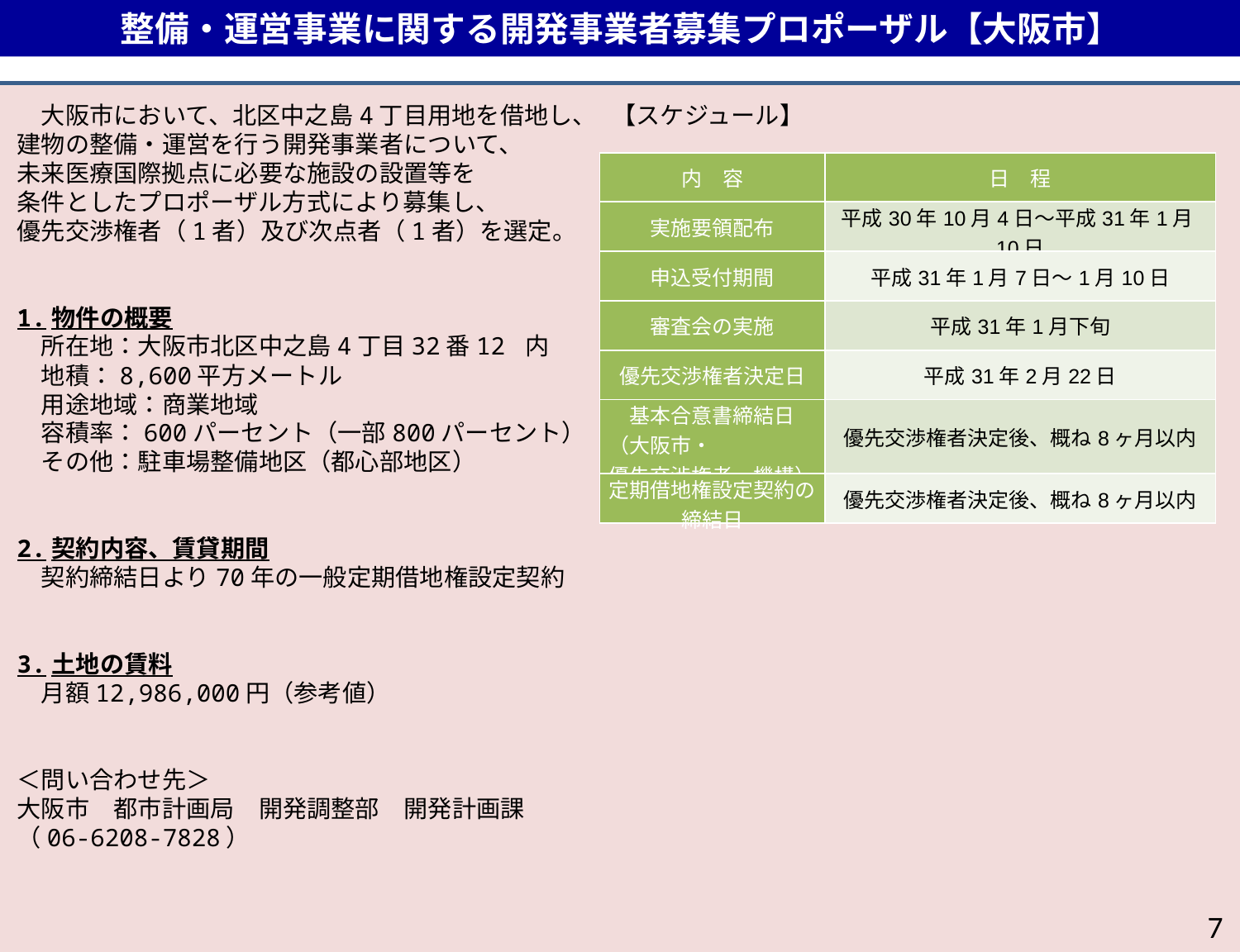

整備・運営事業に関する開発事業者募集プロポーザル【大阪市】

　大阪市において、北区中之島4丁目用地を借地し、
建物の整備・運営を行う開発事業者について、
未来医療国際拠点に必要な施設の設置等を
条件としたプロポーザル方式により募集し、
優先交渉権者（1者）及び次点者（1者）を選定。

1.物件の概要
　所在地：大阪市北区中之島4丁目32番12 内
　地積：8,600平方メートル
　用途地域：商業地域
　容積率：600パーセント（一部800パーセント）
　その他：駐車場整備地区（都心部地区）

2.契約内容、賃貸期間
　契約締結日より70年の一般定期借地権設定契約

3.土地の賃料
　月額12,986,000円（参考値）

＜問い合わせ先＞
大阪市　都市計画局　開発調整部　開発計画課
（06-6208-7828）

【スケジュール】
| 内　容 | 日　程 |
| --- | --- |
| 実施要領配布 | 平成30年10月4日～平成31年1月10日 |
| 申込受付期間 | 平成31年1月7日～1月10日 |
| 審査会の実施 | 平成31年1月下旬 |
| 優先交渉権者決定日 | 平成31年2月22日 |
| 基本合意書締結日 （大阪市・ 優先交渉権者・機構） | 優先交渉権者決定後、概ね8ヶ月以内 |
| 定期借地権設定契約の 締結日 | 優先交渉権者決定後、概ね8ヶ月以内 |
7